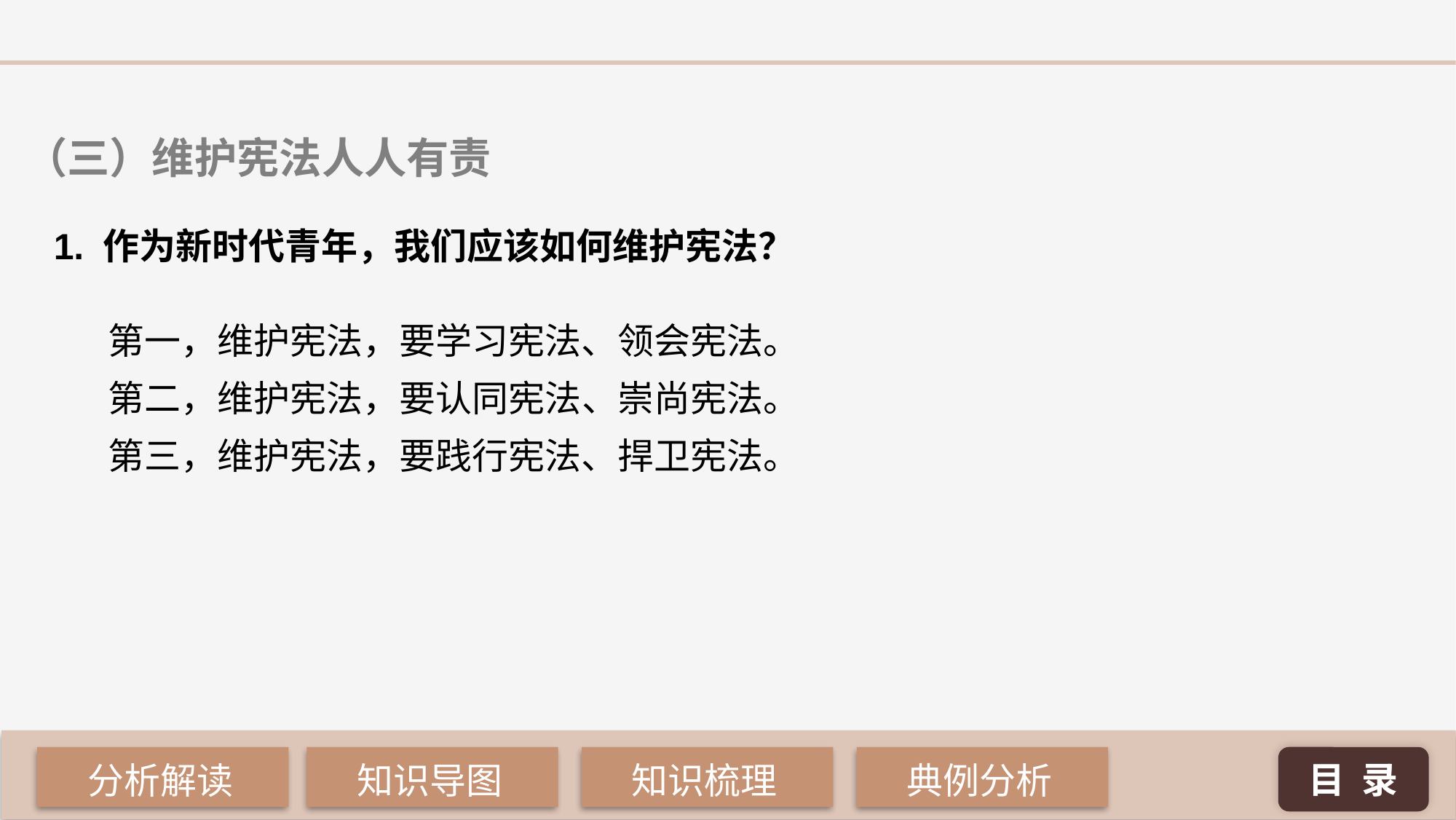

（三）维护宪法人人有责
1. 作为新时代青年，我们应该如何维护宪法？
第一，维护宪法，要学习宪法、领会宪法。
第二，维护宪法，要认同宪法、崇尚宪法。
第三，维护宪法，要践行宪法、捍卫宪法。